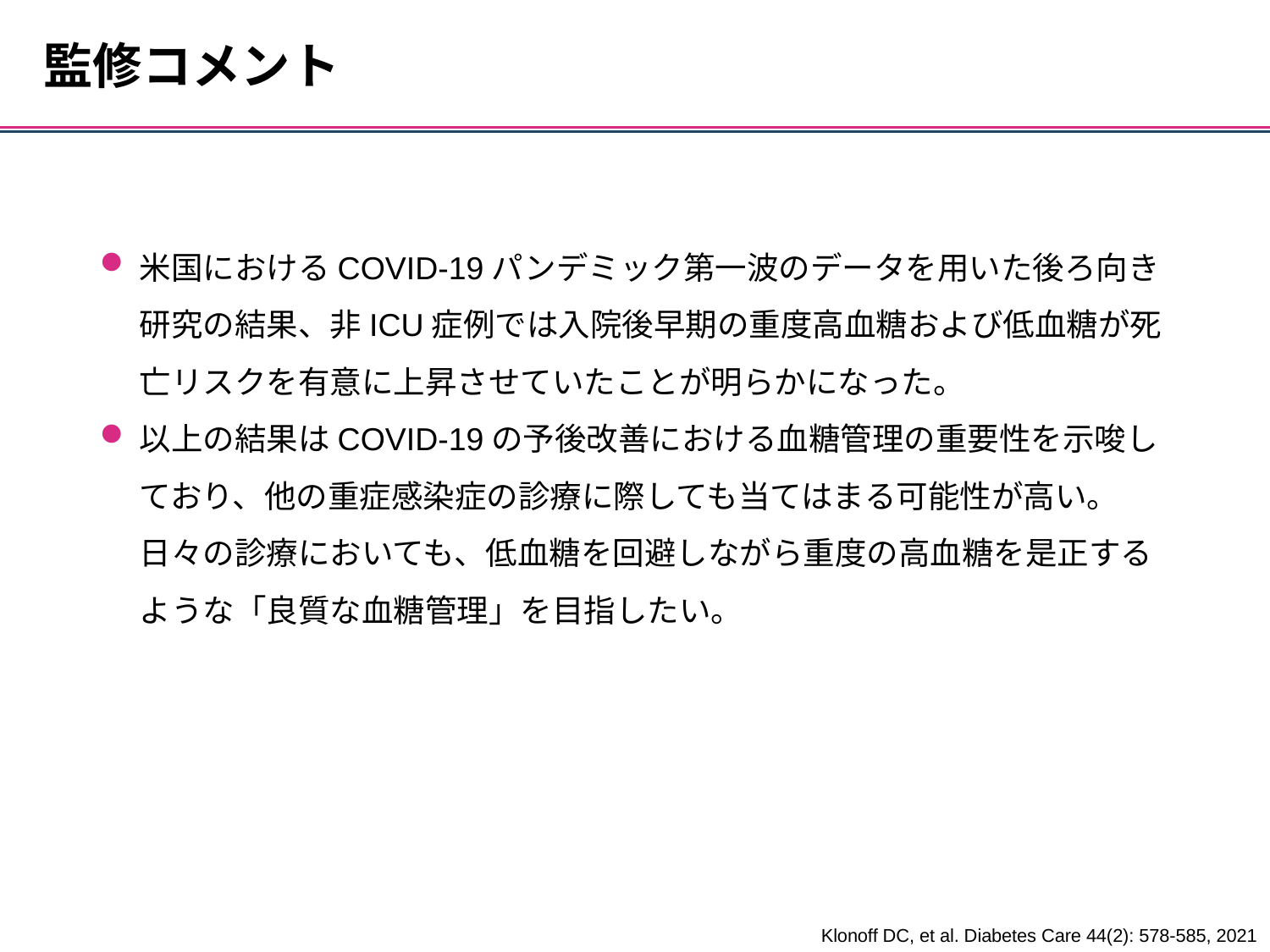

監修コメント
米国におけるCOVID-19パンデミック第一波のデータを用いた後ろ向き研究の結果、非ICU症例では入院後早期の重度高血糖および低血糖が死亡リスクを有意に上昇させていたことが明らかになった。
以上の結果はCOVID-19の予後改善における血糖管理の重要性を示唆しており、他の重症感染症の診療に際しても当てはまる可能性が高い。日々の診療においても、低血糖を回避しながら重度の高血糖を是正するような「良質な血糖管理」を目指したい。
Klonoff DC, et al. Diabetes Care 44(2): 578-585, 2021